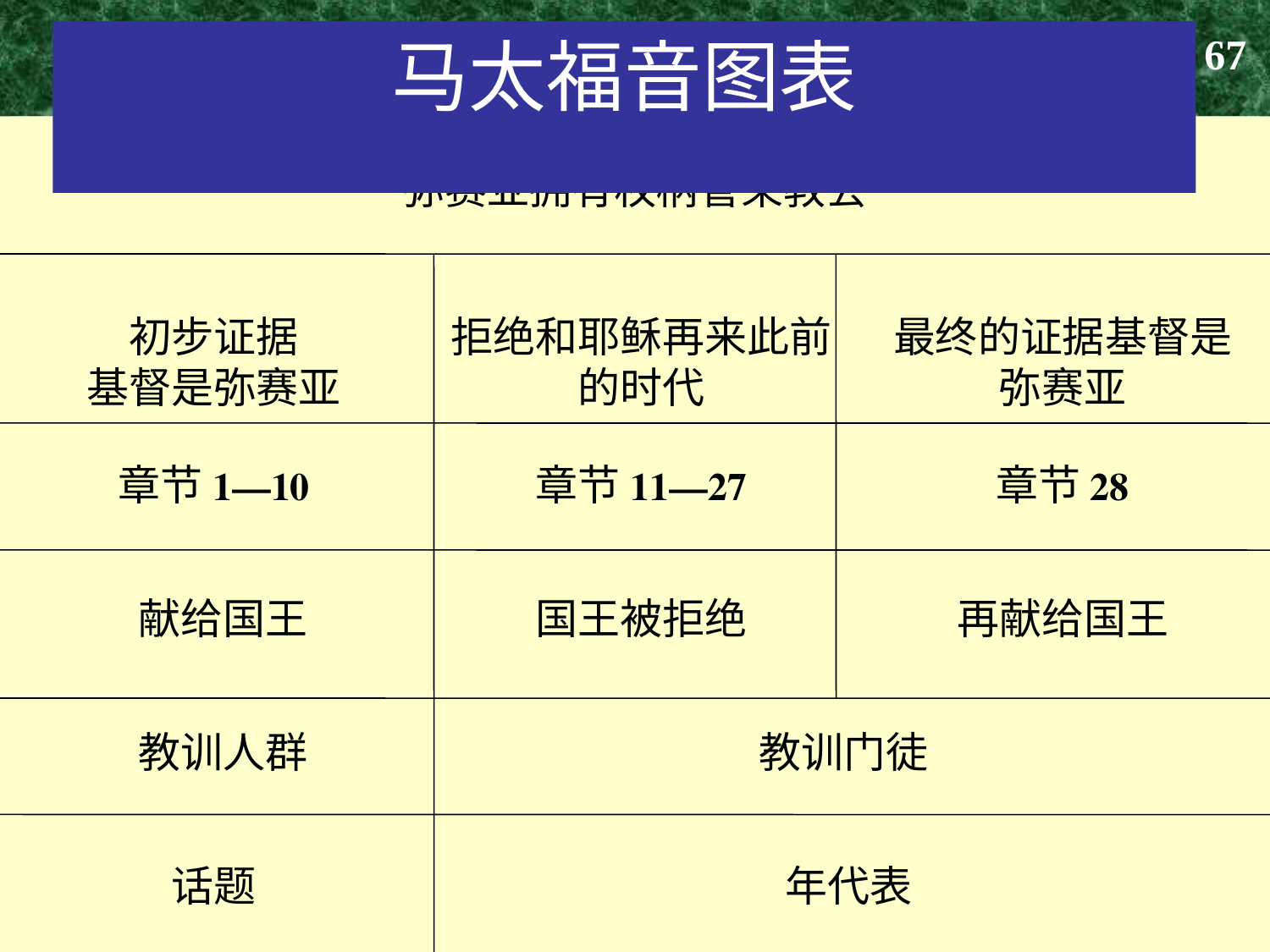

马太福音图表
67

弥赛亚拥有权柄管束教会

初步证据
基督是弥赛亚

拒绝和耶稣再来此前的时代

最终的证据基督是弥赛亚

章节1—10

章节11—27

章节28

 献给国王
国王被拒绝
再献给国王
 教训人群
教训门徒

话题

年代表